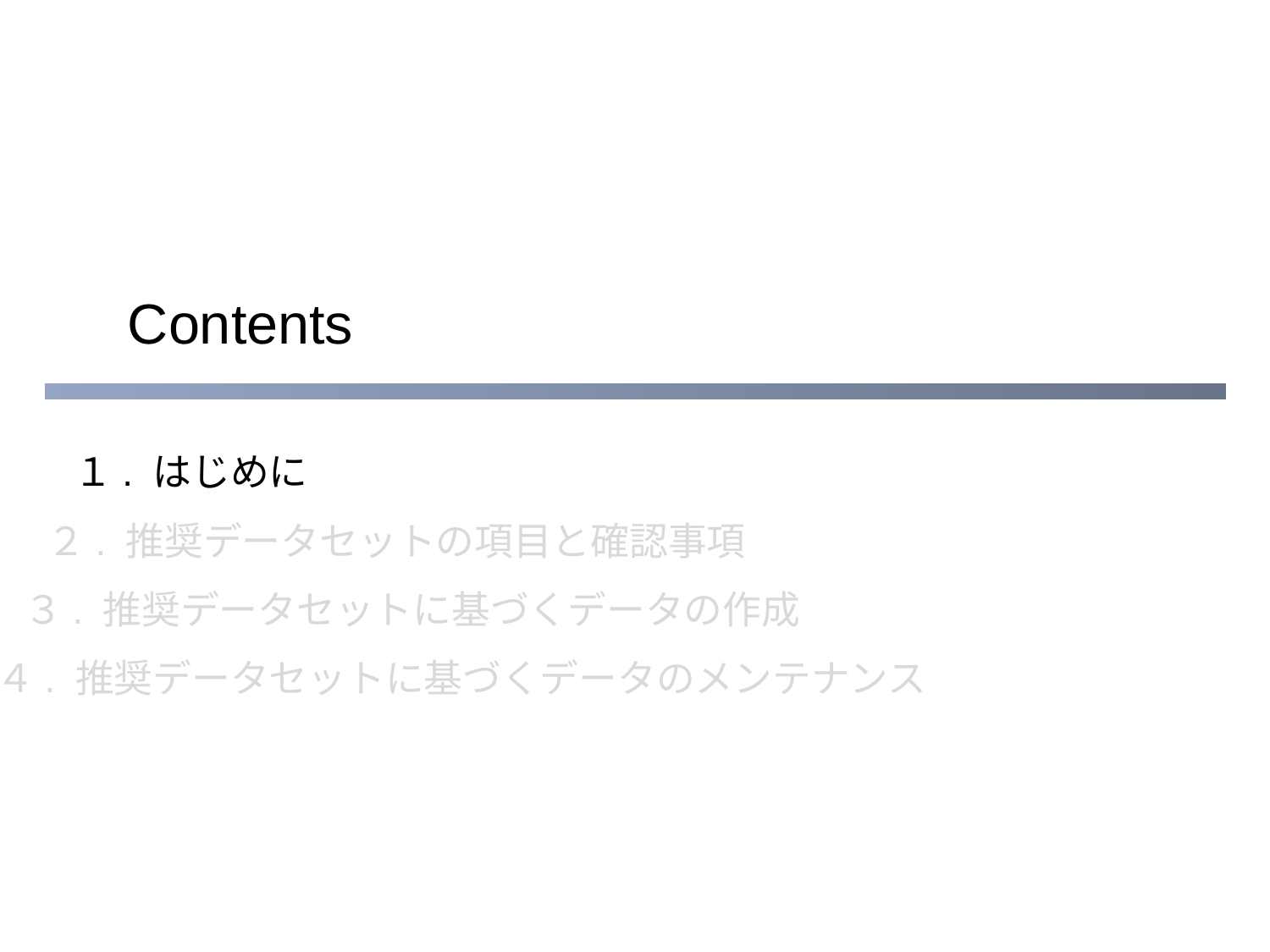

１. はじめに
２. 推奨データセットの項目と確認事項
３. 推奨データセットに基づくデータの作成
４. 推奨データセットに基づくデータのメンテナンス